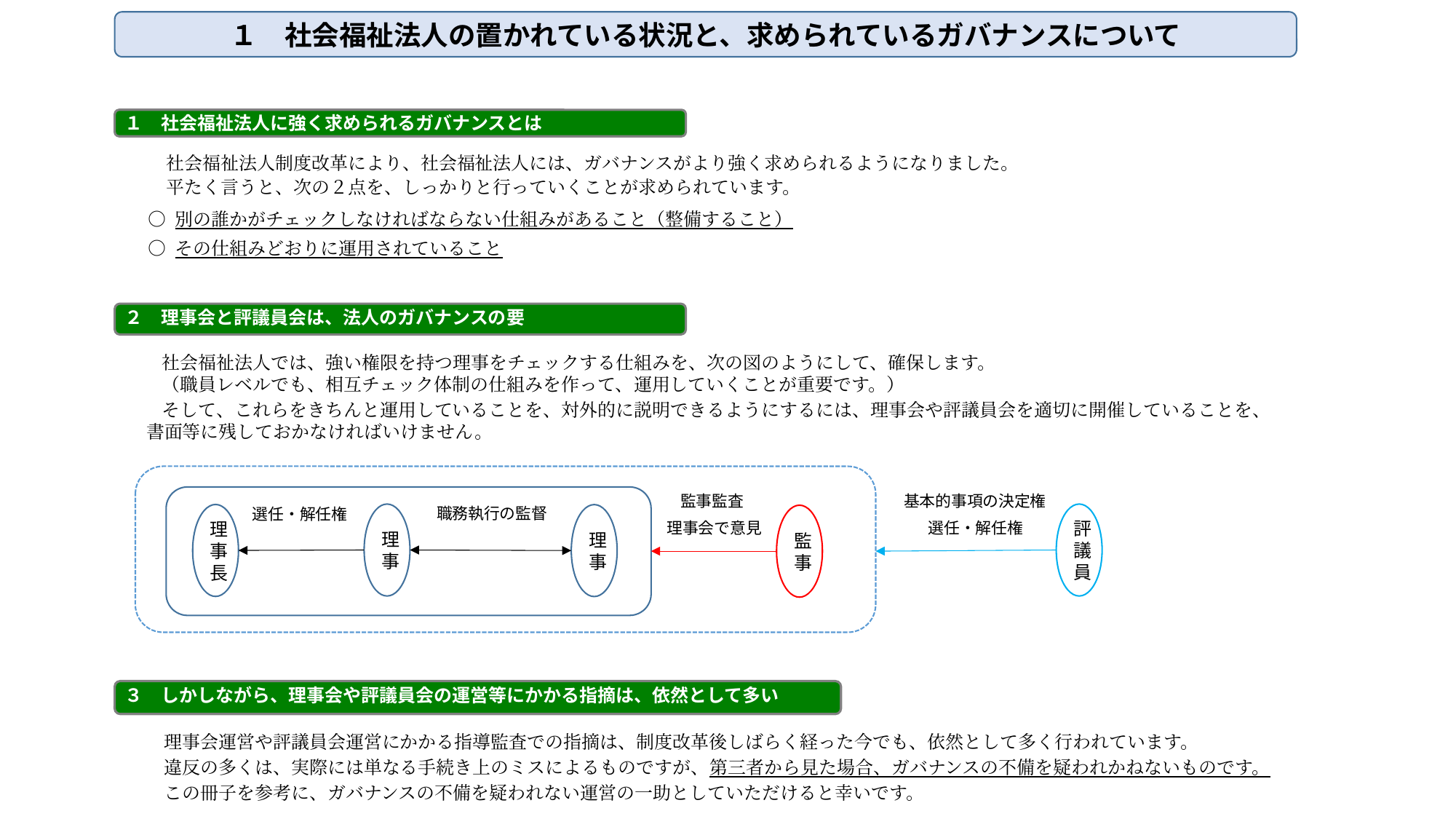

１　社会福祉法人の置かれている状況と、求められているガバナンスについて
１　社会福祉法人に強く求められるガバナンスとは

　社会福祉法人制度改革により、社会福祉法人には、ガバナンスがより強く求められるようになりました。

　平たく言うと、次の２点を、しっかりと行っていくことが求められています。

○ 別の誰かがチェックしなければならない仕組みがあること（整備すること）

○ その仕組みどおりに運用されていること

２　理事会と評議員会は、法人のガバナンスの要
社会福祉法人では、強い権限を持つ理事をチェックする仕組みを、次の図のようにして、確保します。
（職員レベルでも、相互チェック体制の仕組みを作って、運用していくことが重要です。）

そして、これらをきちんと運用していることを、対外的に説明できるようにするには、理事会や評議員会を適切に開催していることを、書面等に残しておかなければいけません。

監事監査
基本的事項の決定権

職務執行の監督
選任・解任権
理事
評議員
理事長
理事
監事
理事会で意見
選任・解任権
３　しかしながら、理事会や評議員会の運営等にかかる指摘は、依然として多い
理事会運営や評議員会運営にかかる指導監査での指摘は、制度改革後しばらく経った今でも、依然として多く行われています。

違反の多くは、実際には単なる手続き上のミスによるものですが、第三者から見た場合、ガバナンスの不備を疑われかねないものです。

この冊子を参考に、ガバナンスの不備を疑われない運営の一助としていただけると幸いです。